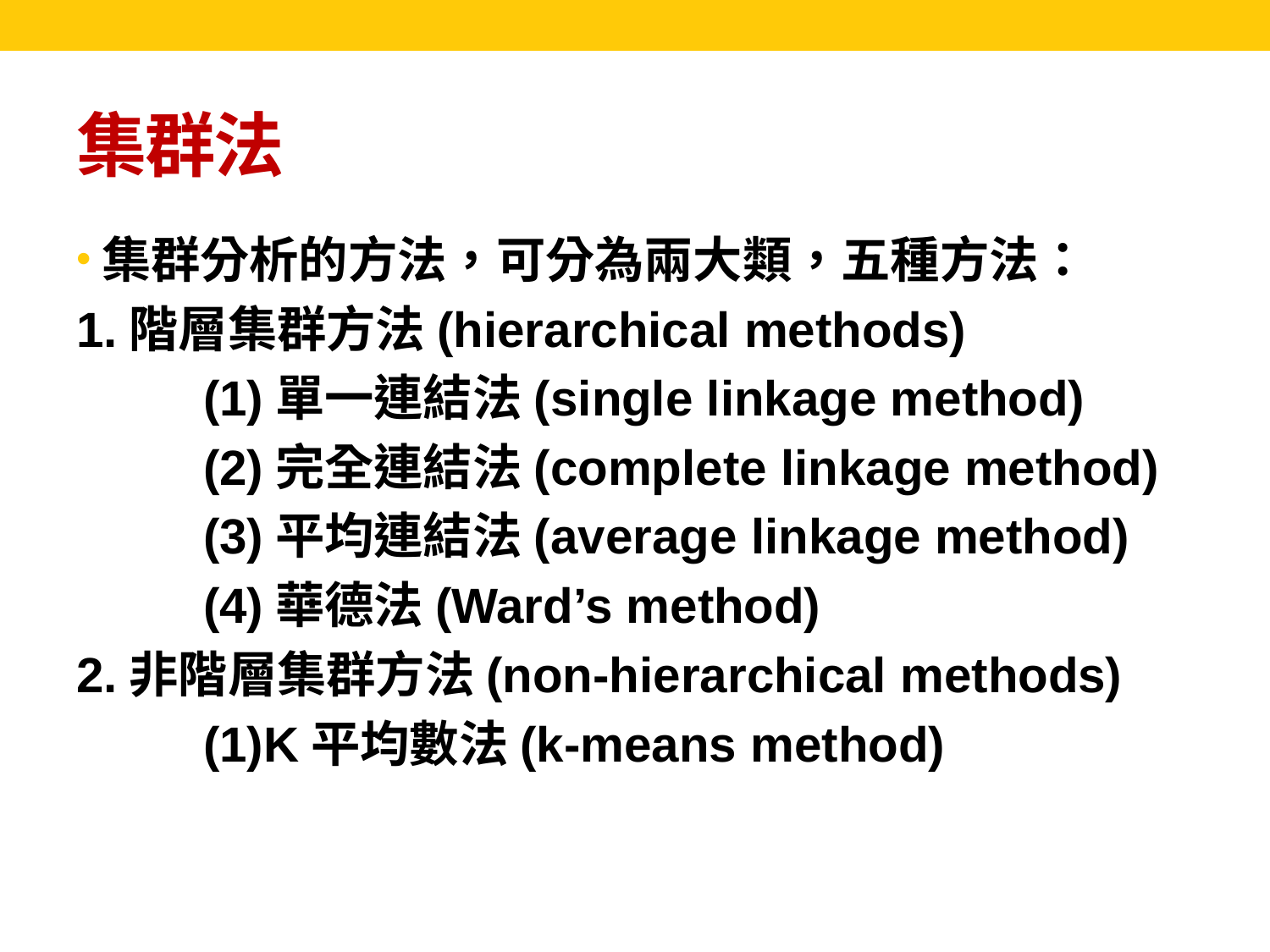

# 集群法
集群分析的方法，可分為兩大類，五種方法：
1.階層集群方法(hierarchical methods)
	(1)單一連結法(single linkage method)
	(2)完全連結法(complete linkage method)
	(3)平均連結法(average linkage method)
	(4)華德法(Ward’s method)
2.非階層集群方法(non-hierarchical methods)
	(1)K平均數法(k-means method)